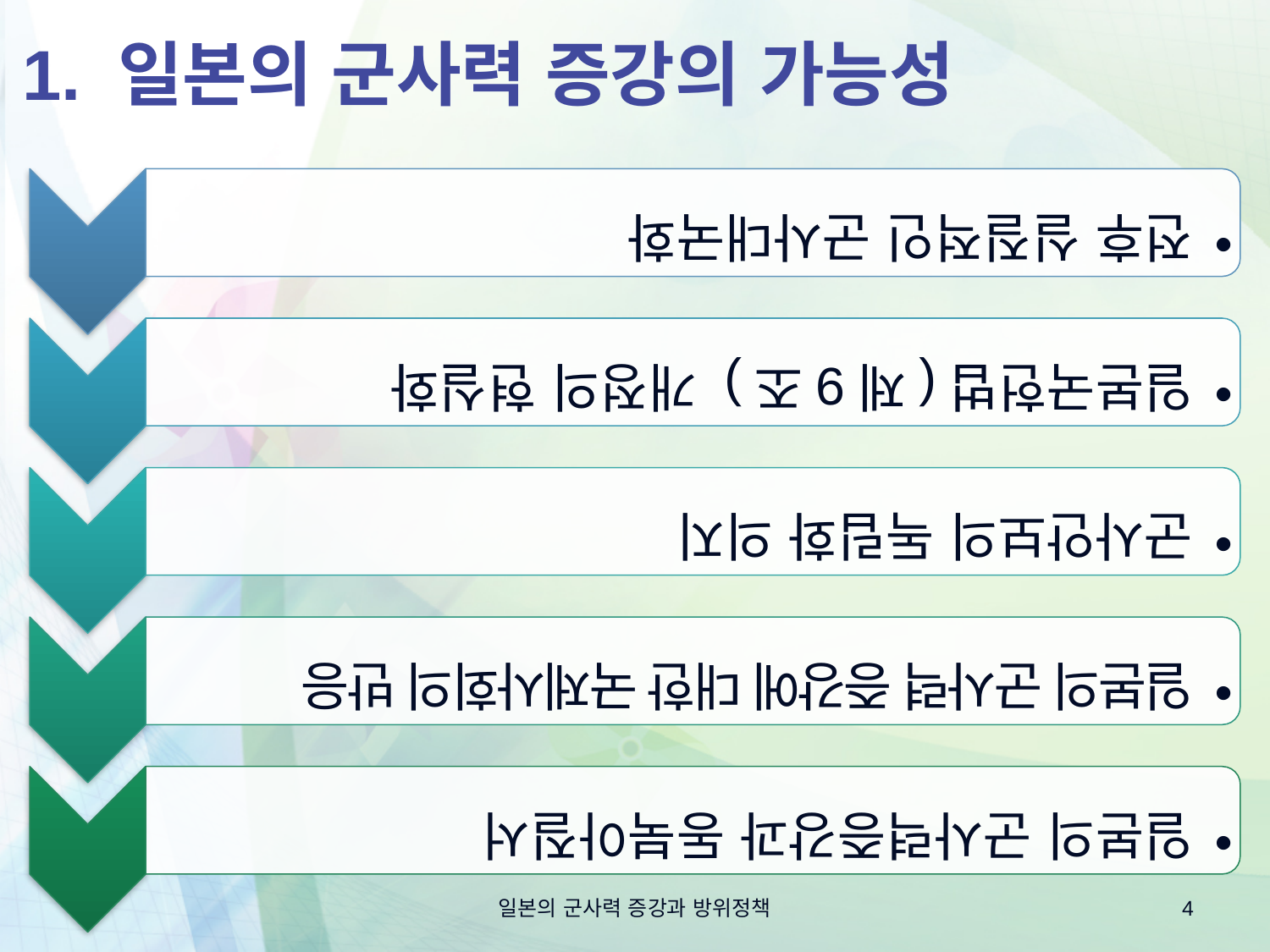

# 1. 일본의 군사력 증강의 가능성

전후 실질적인 군사대국화

일본국헌법(제9조) 개정의 현실화

군사안보의 독립화 의지

일본의 군사력 증강에 대한 국제사회의 반응

일본의 군사력증강과 동북아질서
일본의 군사력 증강과 방위정책
4